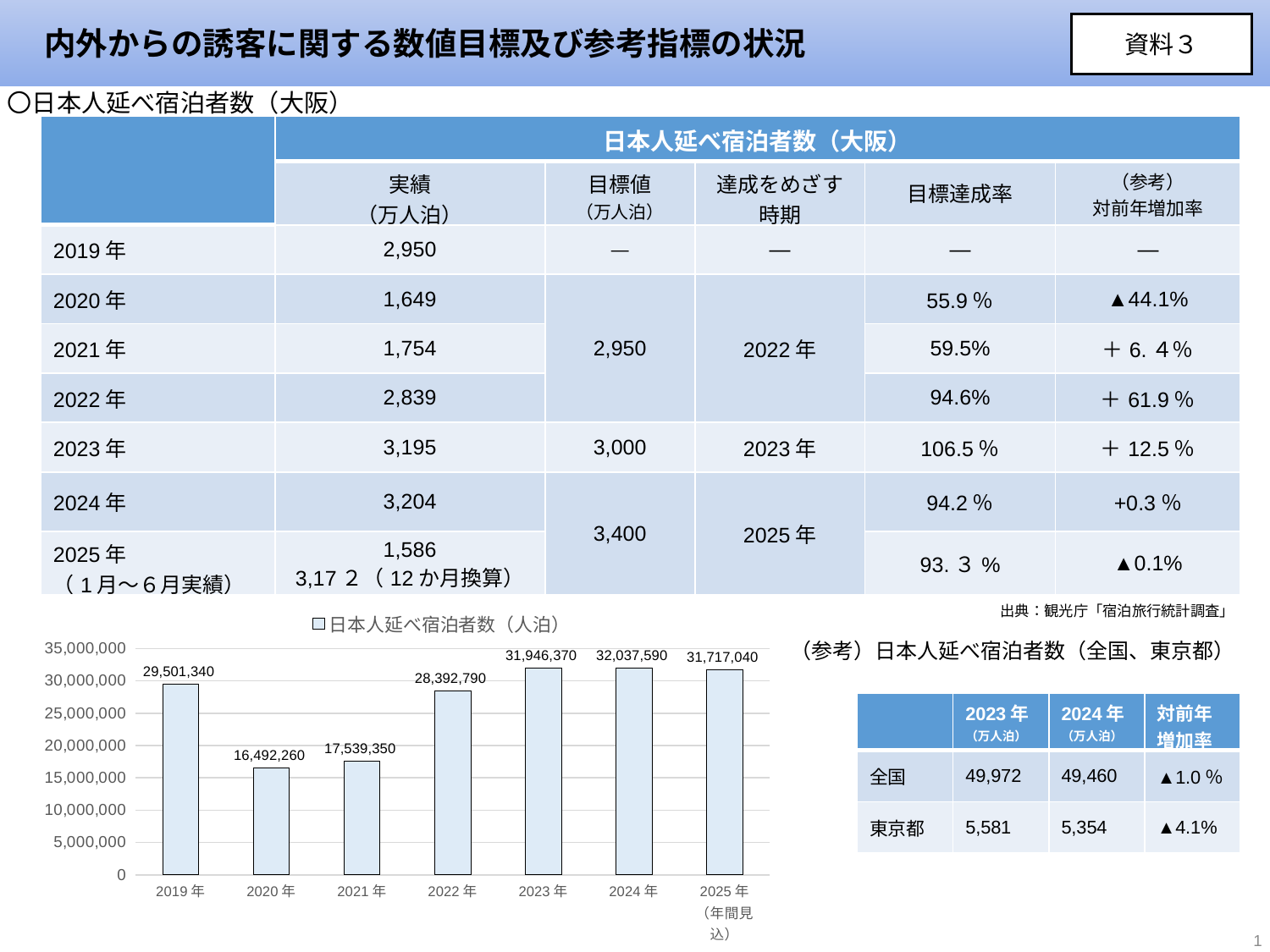

内外からの誘客に関する数値目標及び参考指標の状況
資料３
〇日本人延べ宿泊者数（大阪）
|  | 日本人延べ宿泊者数（大阪） |  |  |  |  |
| --- | --- | --- | --- | --- | --- |
|  | 実績 （万人泊） | 目標値 （万人泊） | 達成をめざす時期 | 目標達成率 | （参考） 対前年増加率 |
| 2019年 | 2,950 | ― | ― | ― | ― |
| 2020年 | 1,649 | 2,950 | 2022年 | 55.9％ | ▲44.1% |
| 2021年 | 1,754 |  |  | 59.5% | ＋6.４％ |
| 2022年 | 2,839 |  |  | 94.6% | ＋61.9％ |
| 2023年 | 3,195 | 3,000 | 2023年 | 106.5％ | ＋12.5％ |
| 2024年 | 3,204 | 3,400 | 2025年 | 94.2％ | +0.3％ |
| 2025年 （1月～６月実績） | 1,586 3,17２（12か月換算） |  |  | 93.３% | ▲0.1% |
出典：観光庁「宿泊旅行統計調査」より作成

### Chart

| Category | 日本人延べ宿泊者数（人泊） |
|---|---|
| 2019年 | 29501340.0 |
| 2020年 | 16492260.0 |
| 2021年 | 17539350.0 |
| 2022年 | 28392790.0 |
| 2023年 | 31946370.0 |
| 2024年 | 32037590.0 |
| 2025年
（年間見込）
 | 31717040.0 |
出典：観光庁「宿泊旅行統計調査」
（参考）日本人延べ宿泊者数（全国、東京都）

|  | 2023年 （万人泊） | 2024年 （万人泊） | 対前年増加率 |
| --- | --- | --- | --- |
| 全国 | 49,972 | 49,460 | ▲1.0％ |
| 東京都 | 5,581 | 5,354 | ▲4.1% |
1